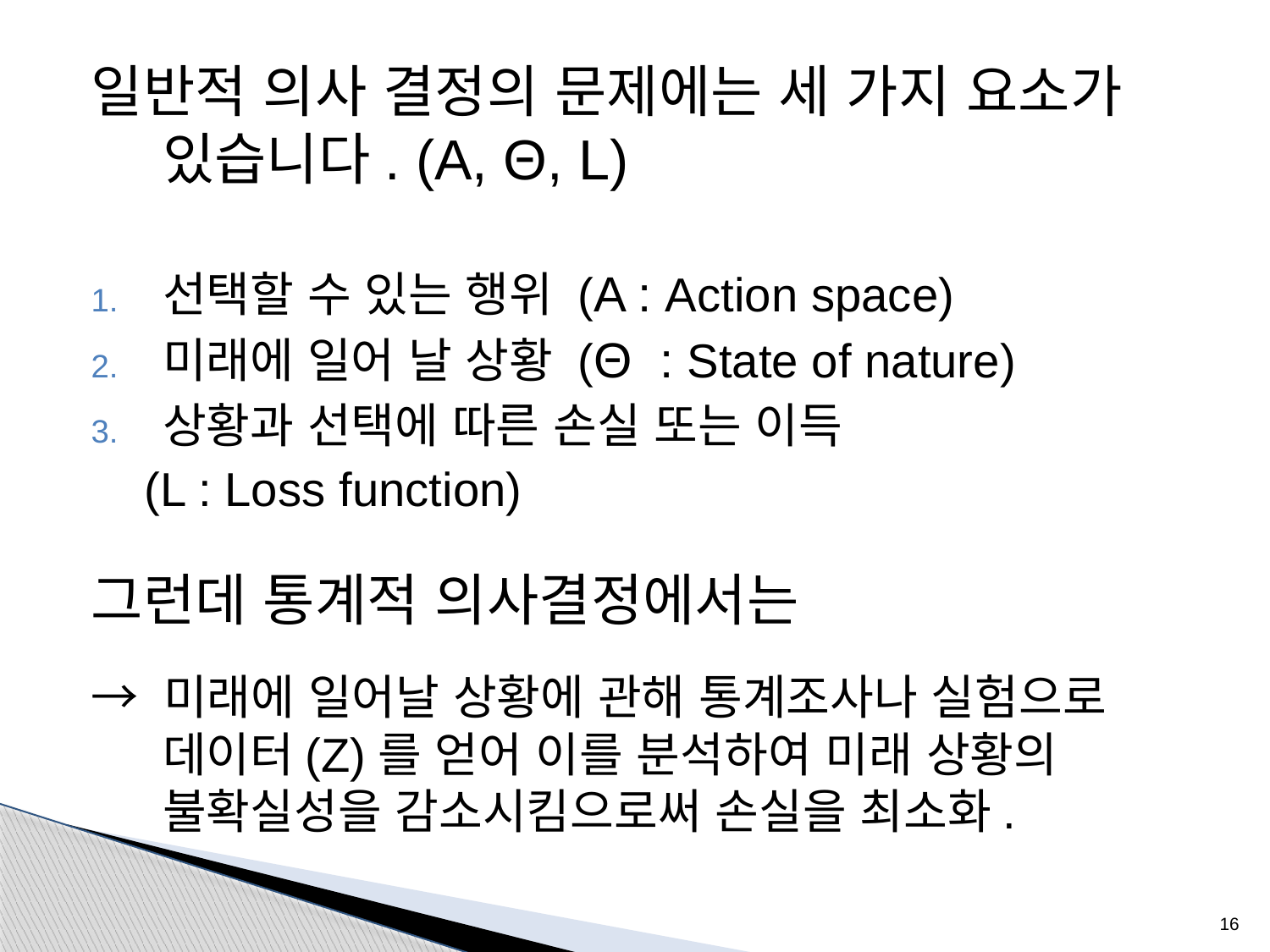

#
일반적 의사 결정의 문제에는 세 가지 요소가 있습니다. (Α, Θ, L)

선택할 수 있는 행위 (Α : Action space)
미래에 일어 날 상황 (Θ  : State of nature)
상황과 선택에 따른 손실 또는 이득
    (L : Loss function)

그런데 통계적 의사결정에서는

→ 미래에 일어날 상황에 관해 통계조사나 실험으로 데이터(Ζ)를 얻어 이를 분석하여 미래 상황의 불확실성을 감소시킴으로써 손실을 최소화.
16